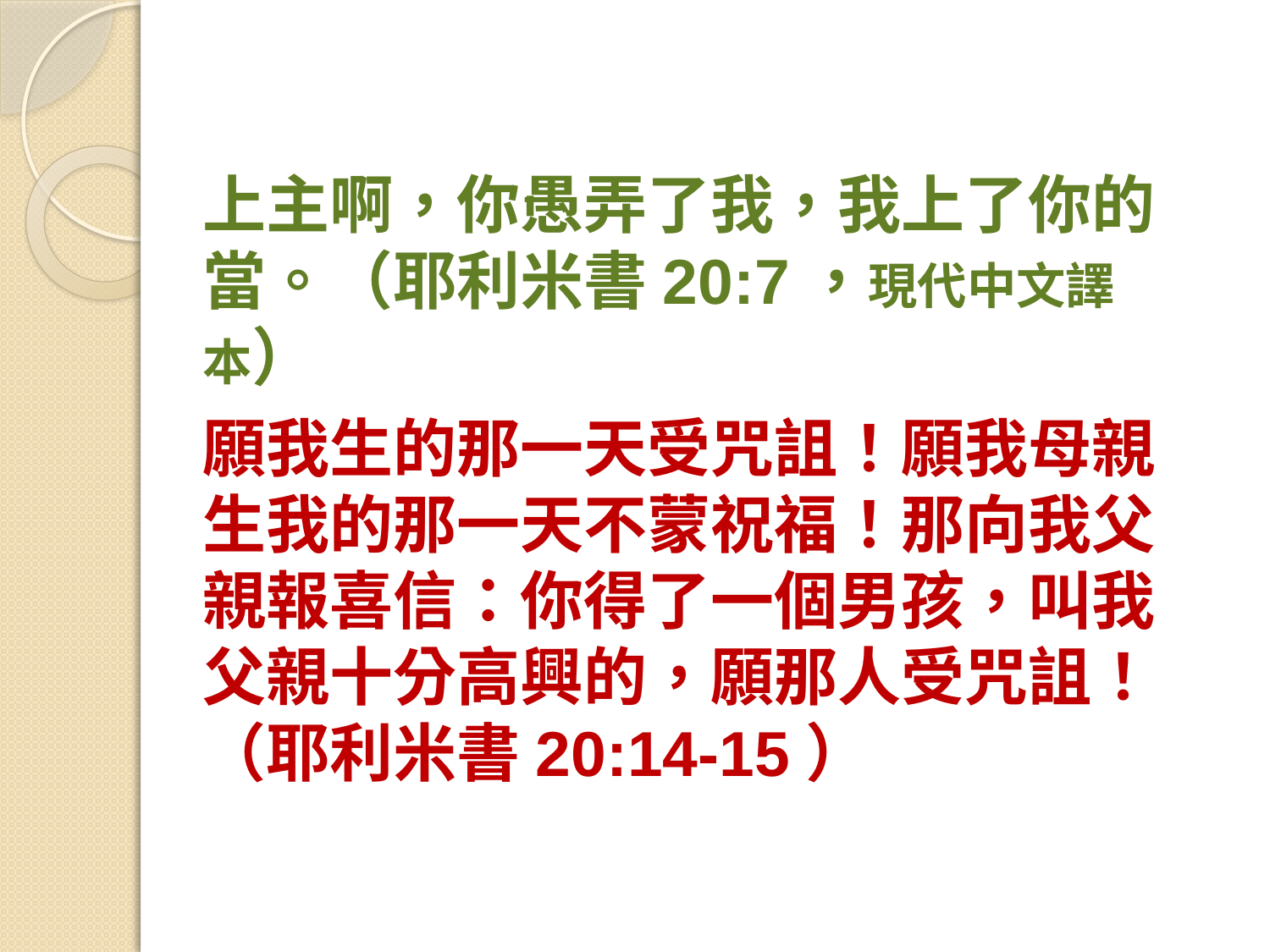

上主啊，你愚弄了我，我上了你的當。（耶利米書20:7，現代中文譯本）
願我生的那一天受咒詛！願我母親生我的那一天不蒙祝福！那向我父親報喜信：你得了一個男孩，叫我父親十分高興的，願那人受咒詛！
（耶利米書20:14-15）